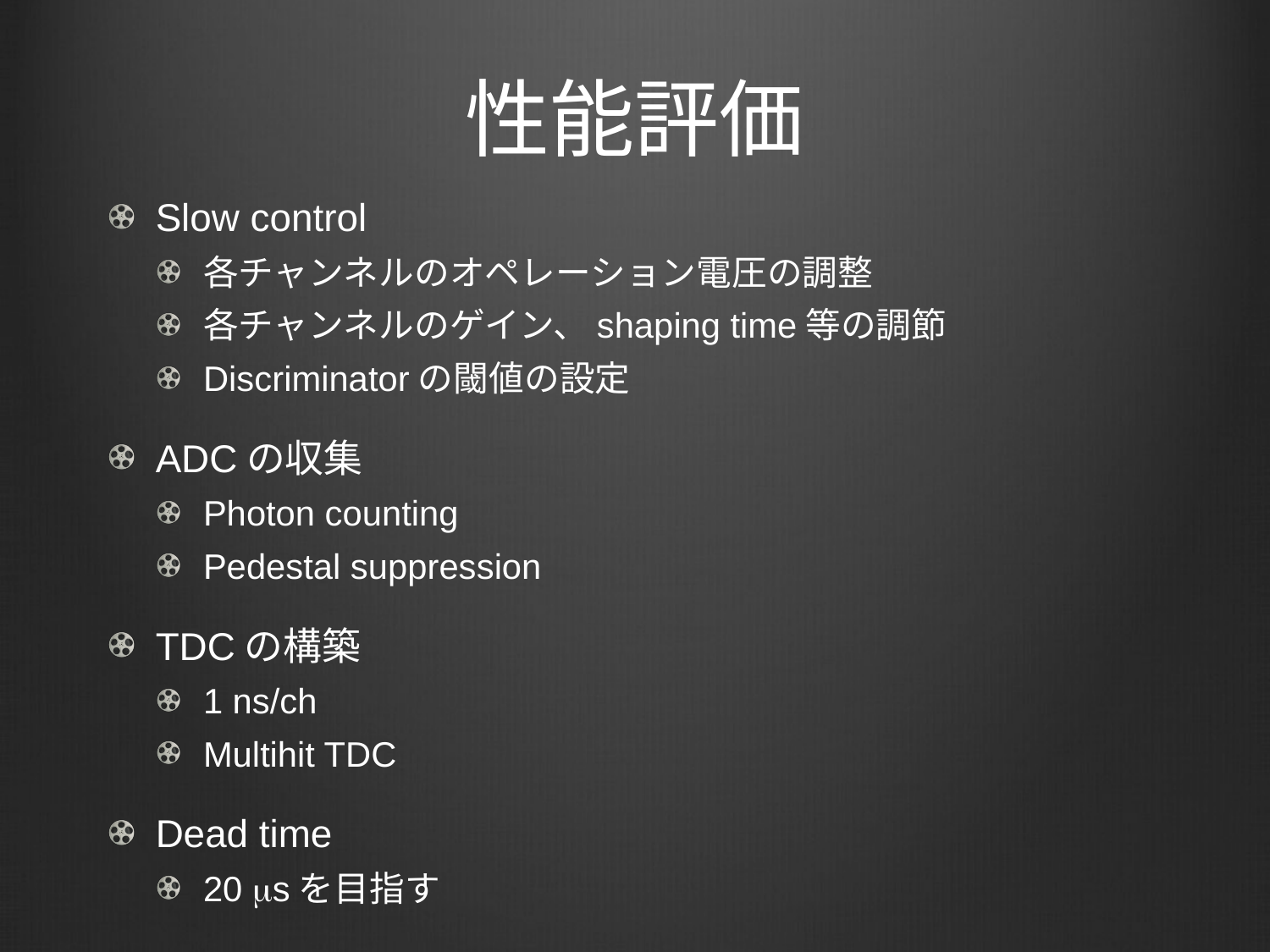

# 性能評価
Slow control
各チャンネルのオペレーション電圧の調整
各チャンネルのゲイン、shaping time等の調節
Discriminatorの閾値の設定
ADCの収集
Photon counting
Pedestal suppression
TDCの構築
1 ns/ch
Multihit TDC
Dead time
20 μsを目指す